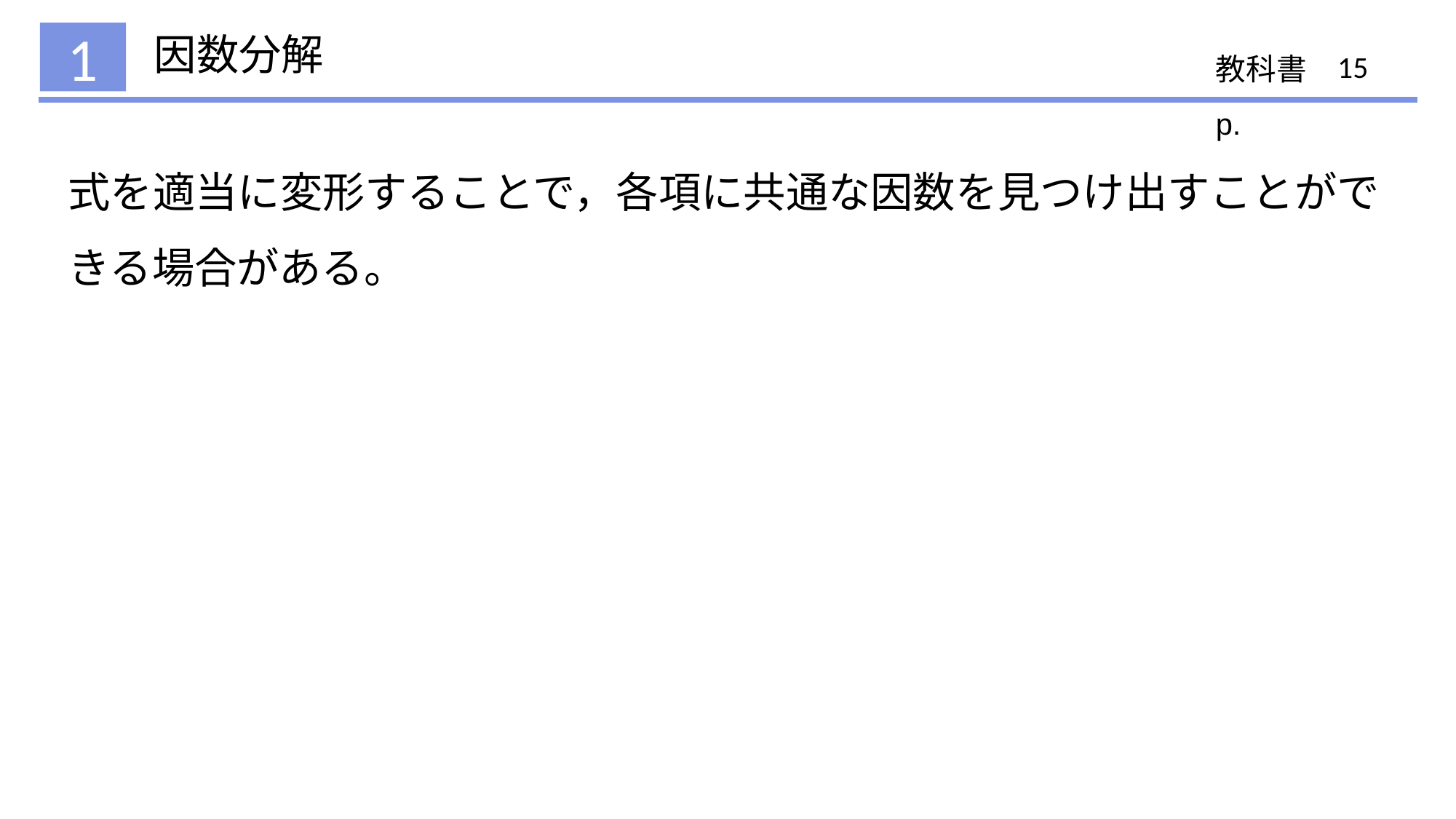

# 因数分解
1
15
式を適当に変形することで，各項に共通な因数を見つけ出すことができる場合がある。